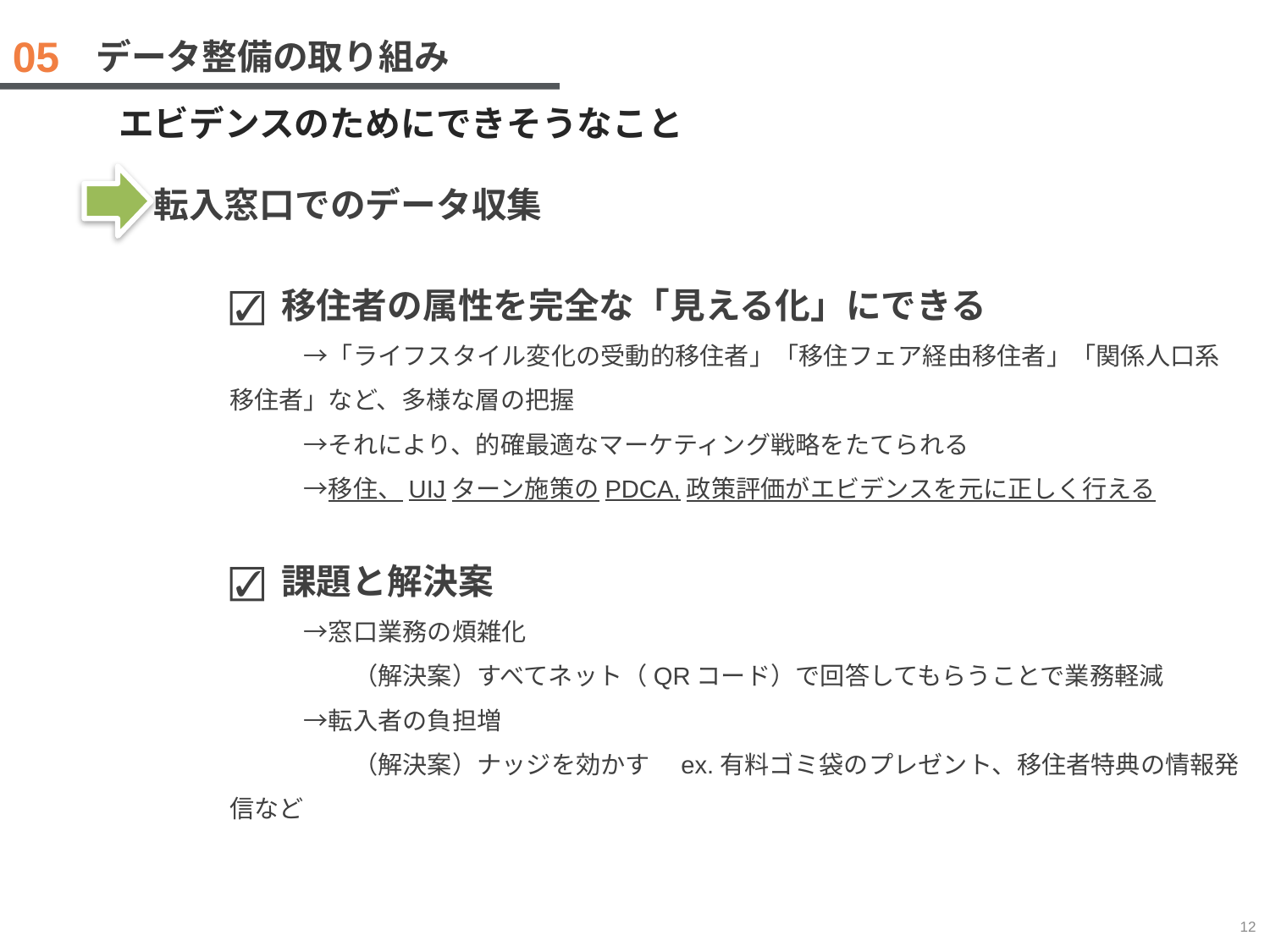

05
データ整備の取り組み

　　　エビデンスのためにできそうなこと

転入窓口でのデータ収集
☑ 移住者の属性を完全な「見える化」にできる
　　　→「ライフスタイル変化の受動的移住者」「移住フェア経由移住者」「関係人口系移住者」など、多様な層の把握
　　　→それにより、的確最適なマーケティング戦略をたてられる
　　　→移住、UIJターン施策のPDCA,政策評価がエビデンスを元に正しく行える

☑ 課題と解決案
　　　→窓口業務の煩雑化
　　　　　（解決案）すべてネット（QRコード）で回答してもらうことで業務軽減
　　　→転入者の負担増
　　　　　（解決案）ナッジを効かす　ex.有料ゴミ袋のプレゼント、移住者特典の情報発信など
12